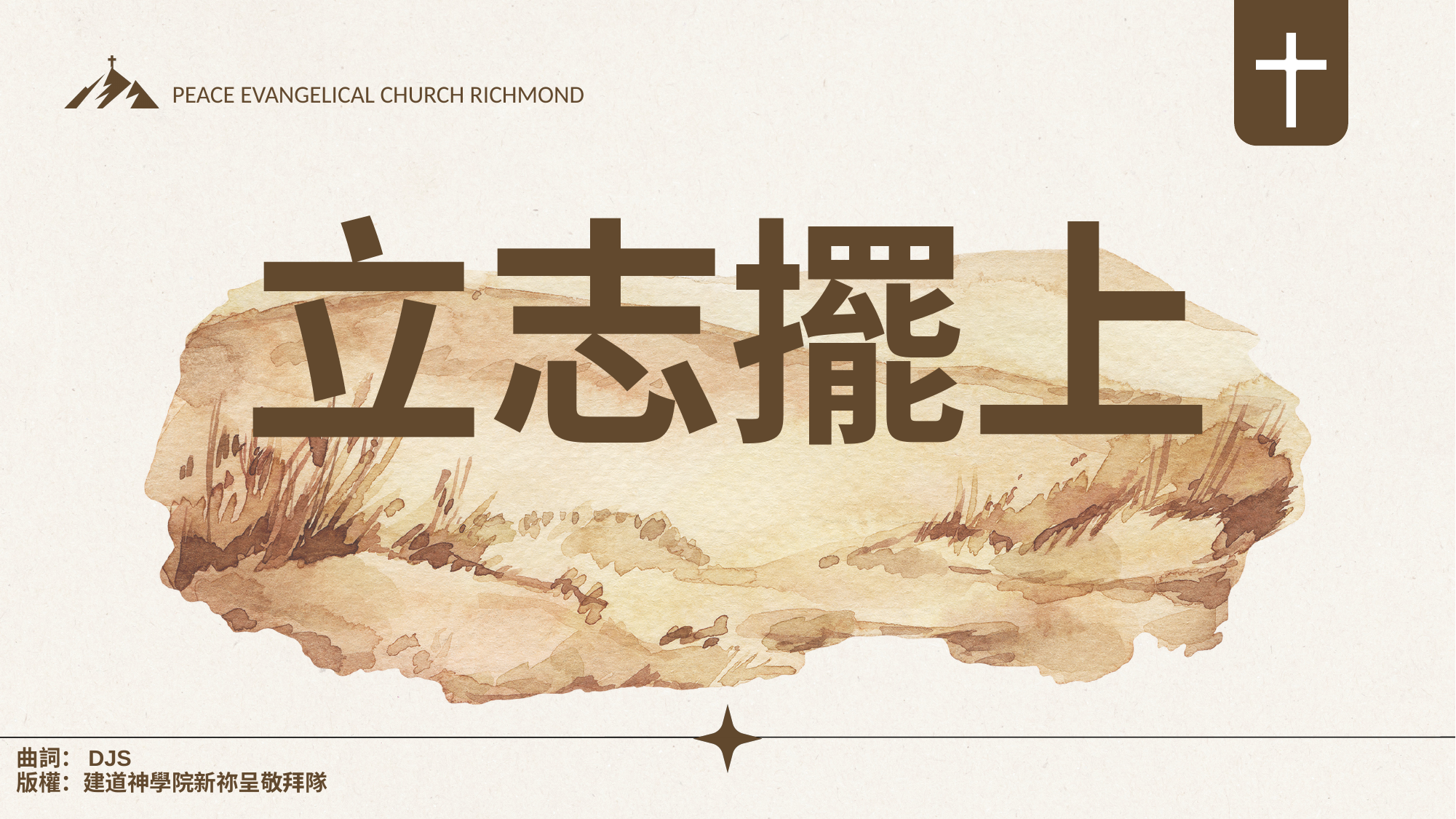

PEACE EVANGELICAL CHURCH RICHMOND
立志擺上

曲詞：DJS
版權：建道神學院新祢呈敬拜隊